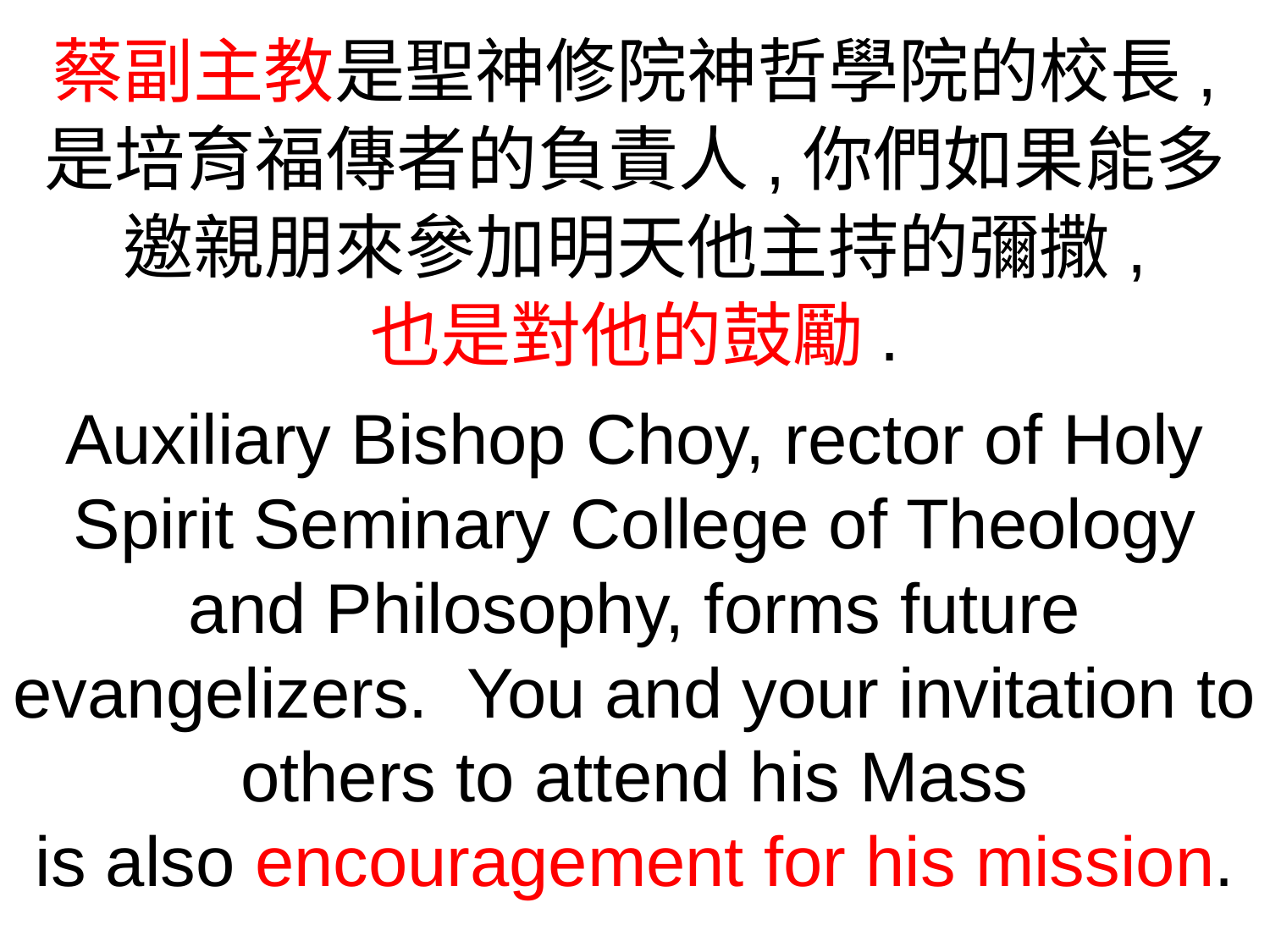

蔡副主教是聖神修院神哲學院的校長,
是培育福傳者的負責人,你們如果能多邀親朋來參加明天他主持的彌撒,
也是對他的鼓勵.
Auxiliary Bishop Choy, rector of Holy Spirit Seminary College of Theology and Philosophy, forms future evangelizers.  You and your invitation to others to attend his Mass
is also encouragement for his mission.